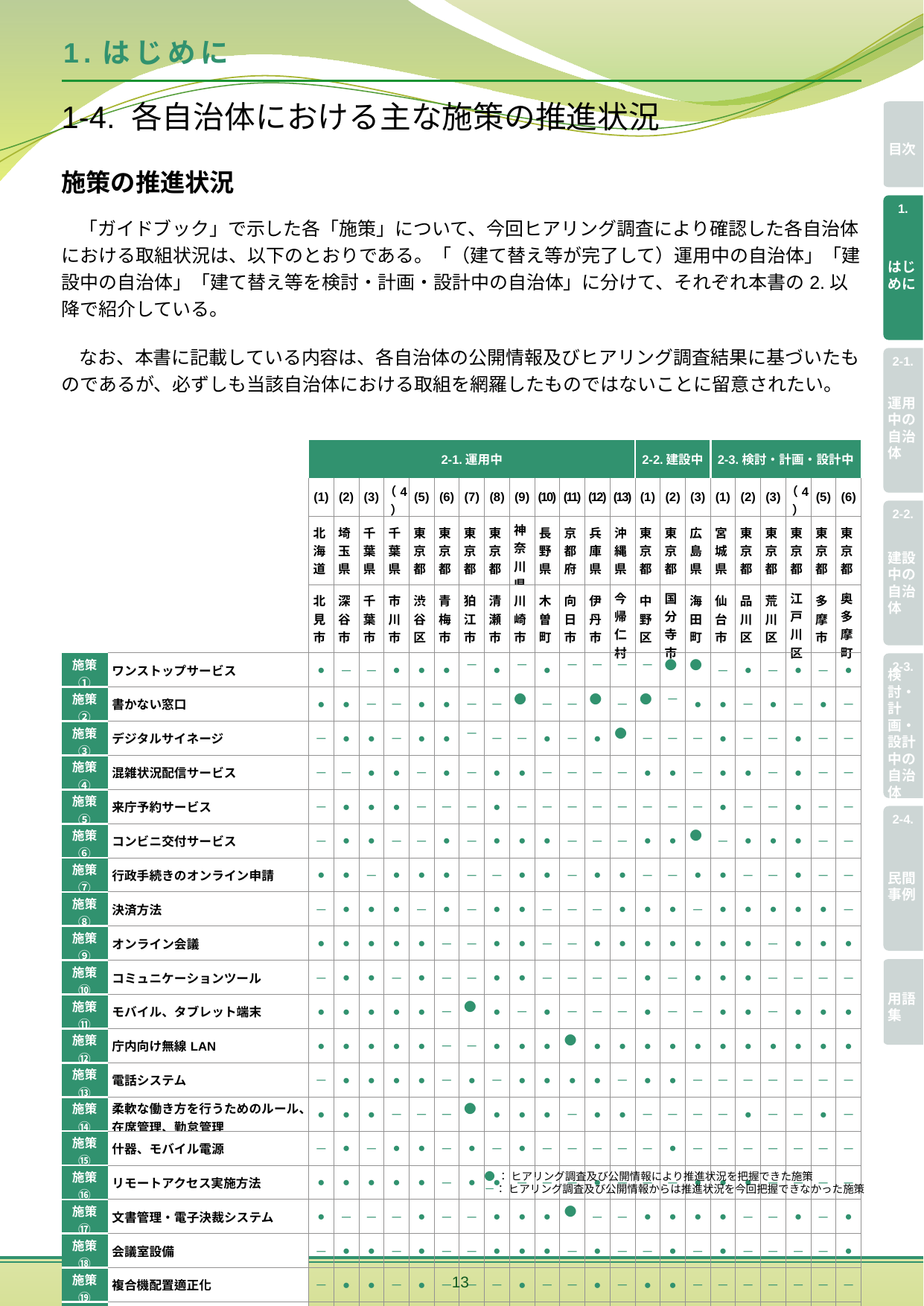

# 1.はじめに
1-4. 各自治体における主な施策の推進状況
施策の推進状況
「ガイドブック」で示した各「施策」について、今回ヒアリング調査により確認した各自治体における取組状況は、以下のとおりである。「（建て替え等が完了して）運用中の自治体」「建設中の自治体」「建て替え等を検討・計画・設計中の自治体」に分けて、それぞれ本書の2.以降で紹介している。
なお、本書に記載している内容は、各自治体の公開情報及びヒアリング調査結果に基づいたものであるが、必ずしも当該自治体における取組を網羅したものではないことに留意されたい。
|  |  | 2-1.運用中 |  |  |  |  |  |  |  |  |  |  |  |  | 2-2.建設中 |  |  | 2-3.検討・計画・設計中 |  |  |  |  |  |
| --- | --- | --- | --- | --- | --- | --- | --- | --- | --- | --- | --- | --- | --- | --- | --- | --- | --- | --- | --- | --- | --- | --- | --- |
|  |  | (1) | (2) | (3) | （4） | (5) | (6) | (7) | (8) | (9) | (10) | (11) | (12) | (13) | (1) | (2) | (3) | (1) | (2) | (3) | （4） | (5) | (6) |
|  |  | 北海道 | 埼玉県 | 千葉県 | 千葉県 | 東京都 | 東京都 | 東京都 | 東京都 | 神奈川県 | 長野県 | 京都府 | 兵庫県 | 沖縄県 | 東京都 | 東京都 | 広島県 | 宮城県 | 東京都 | 東京都 | 東京都 | 東京都 | 東京都 |
|  |  | 北見市 | 深谷市 | 千葉市 | 市川市 | 渋谷区 | 青梅市 | 狛江市 | 清瀬市 | 川崎市 | 木曽町 | 向日市 | 伊丹市 | 今帰仁村 | 中野区 | 国分寺市 | 海田町 | 仙台市 | 品川区 | 荒川区 | 江戸川区 | 多摩市 | 奥多摩町 |
| 施策① | ワンストップサービス | ● | － | － | ● | ● | ● | － | ● | － | ● | － | － | － | － | ● | ● | － | ● | － | ● | － | ● |
| 施策② | 書かない窓口 | ● | ● | － | － | ● | ● | － | － | ● | － | － | ● | － | ● | － | ● | ● | － | ● | － | ● | － |
| 施策③ | デジタルサイネージ | － | ● | ● | － | ● | ● | － | － | － | ● | － | ● | ● | － | － | － | ● | － | － | ● | － | － |
| 施策④ | 混雑状況配信サービス | － | － | ● | ● | － | ● | － | ● | ● | － | － | － | － | ● | ● | － | ● | ● | － | ● | － | － |
| 施策⑤ | 来庁予約サービス | － | ● | ● | ● | － | － | － | ● | － | － | － | － | － | － | － | － | ● | － | － | ● | － | － |
| 施策⑥ | コンビニ交付サービス | － | ● | ● | － | － | ● | － | ● | ● | ● | － | － | － | ● | ● | ● | － | ● | ● | ● | － | － |
| 施策⑦ | 行政手続きのオンライン申請 | ● | ● | － | ● | ● | ● | － | － | ● | ● | － | ● | ● | － | － | ● | ● | － | － | ● | － | － |
| 施策⑧ | 決済方法 | － | ● | ● | ● | － | ● | － | ● | ● | － | － | － | ● | ● | ● | － | ● | ● | ● | ● | ● | － |
| 施策⑨ | オンライン会議 | ● | ● | ● | ● | ● | － | － | ● | ● | － | － | ● | ● | ● | ● | ● | ● | ● | － | ● | ● | ● |
| 施策⑩ | コミュニケーションツール | － | ● | ● | － | ● | － | － | ● | ● | － | － | － | － | ● | － | ● | ● | ● | － | － | － | － |
| 施策⑪ | モバイル、タブレット端末 | ● | ● | ● | ● | ● | － | ● | ● | － | ● | － | － | － | ● | － | － | ● | ● | － | ● | ● | ● |
| 施策⑫ | 庁内向け無線LAN | ● | ● | ● | ● | ● | － | － | ● | ● | ● | ● | ● | ● | ● | ● | ● | ● | ● | ● | ● | ● | ● |
| 施策⑬ | 電話システム | － | ● | ● | ● | ● | － | ● | － | ● | ● | ● | ● | － | ● | ● | － | － | － | － | － | － | － |
| 施策⑭ | 柔軟な働き方を行うためのルール、在席管理、勤怠管理 | ● | ● | ● | － | － | － | ● | ● | ● | ● | － | ● | ● | － | － | － | － | ● | － | － | ● | － |
| 施策⑮ | 什器、モバイル電源 | － | ● | － | ● | ● | － | ● | － | ● | － | － | － | － | － | ● | － | － | － | － | － | － | － |
| 施策⑯ | リモートアクセス実施方法 | ● | ● | ● | ● | ● | － | ● | ● | － | － | － | ● | － | － | － | ● | ● | ● | － | － | － | － |
| 施策⑰ | 文書管理・電子決裁システム | ● | － | － | － | ● | － | － | ● | ● | ● | ● | － | － | ● | ● | ● | ● | － | － | ● | － | ● |
| 施策⑱ | 会議室設備 | － | ● | ● | － | ● | － | － | ● | ● | ● | － | ● | － | － | ● | － | ● | － | － | － | － | ● |
| 施策⑲ | 複合機配置適正化 | － | ● | ● | － | ● | － | － | － | ● | － | － | ● | － | ● | ● | － | － | － | － | － | － | － |
| 施策⑳ | 書庫 | － | － | － | － | － | － | － | － | ● | － | ● | － | － | － | － | － | － | ● | － | － | － | － |
| 施策㉑ | 非常用電源設備 | － | ● | ● | ● | ● | － | － | ● | ● | ● | ● | ● | ● | ● | ● | ● | ● | ● | － | － | － | ● |
| 施策㉒ | BEMS | － | ● | ● | ● | ● | － | － | － | ● | － | ● | － | － | － | ● | － | ● | ● | － | ● | － | ● |
| 施策㉓ | デマンドコントロールシステム | － | － | － | － | ● | － | － | － | － | － | ● | － | － | － | － | ● | － | － | － | － | － | － |
| 施策㉔ | 入退室管理システム | ● | － | ● | － | ● | － | － | ● | ● | ● | ● | － | ● | － | － | ● | ● | ● | － | ● | ● | ● |
| 施策㉕ | サーバ室最適化 | ● | ● | ● | － | ● | － | － | ● | ● | ● | ● | ● | － | － | ● | ● | － | － | ● | ● | ● | ● |
| 施策㉖ | 強靱化モデル | － | ● | － | ● | － | － | － | － | － | － | － | － | － | － | － | － | － | － | － | － | － | － |
| 施策㉗ | 情報基盤 | － | － | － | － | － | － | － | ● | － | － | － | － | － | － | － | ● | － | － | － | － | － | － |
●： ヒアリング調査及び公開情報により推進状況を把握できた施策
－： ヒアリング調査及び公開情報からは推進状況を今回把握できなかった施策
13